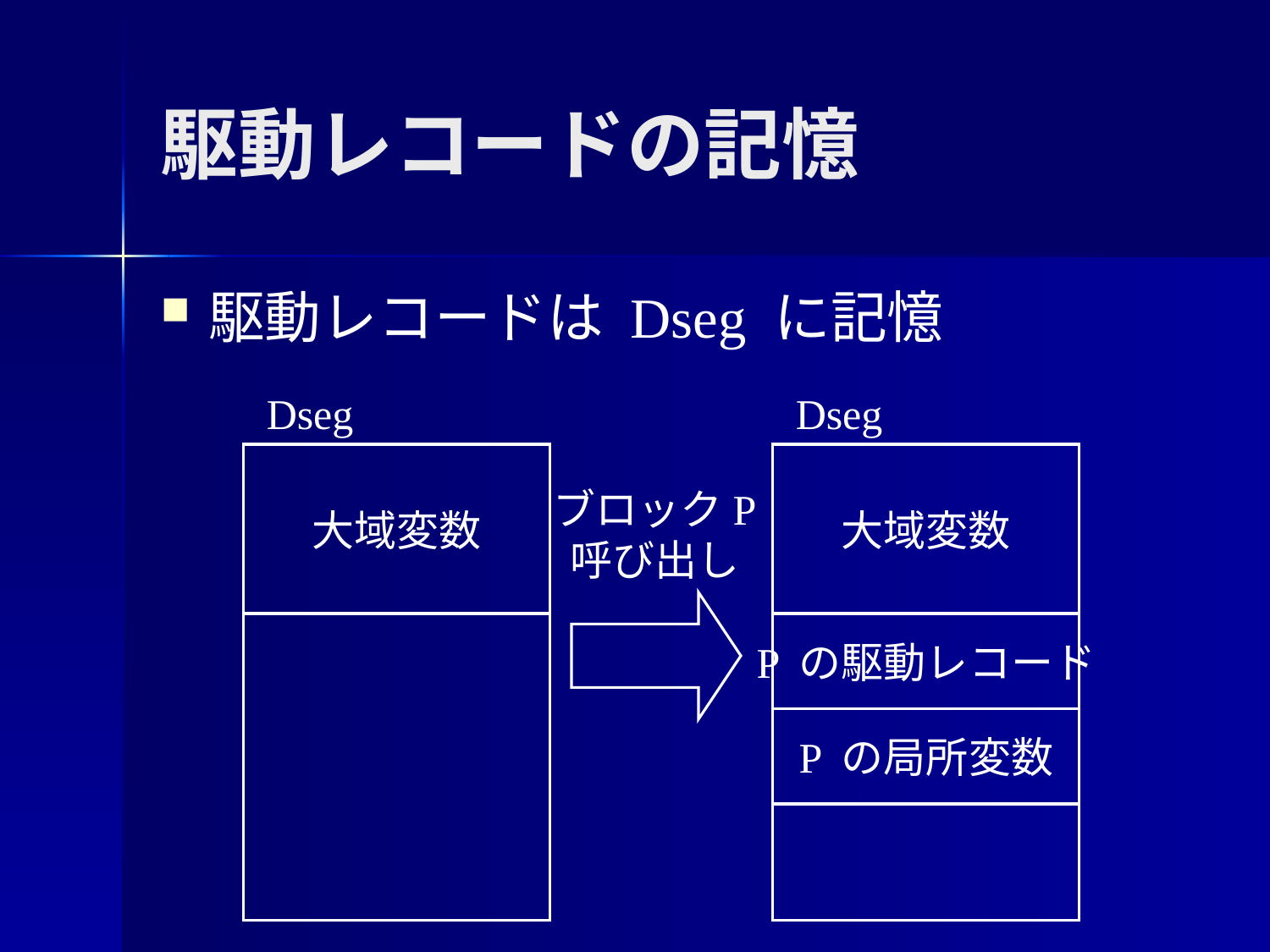

駆動レコードの記憶
駆動レコードは Dseg に記憶
Dseg

大域変数
Dseg

大域変数
ブロックP
呼び出し

P の駆動レコード
P の局所変数